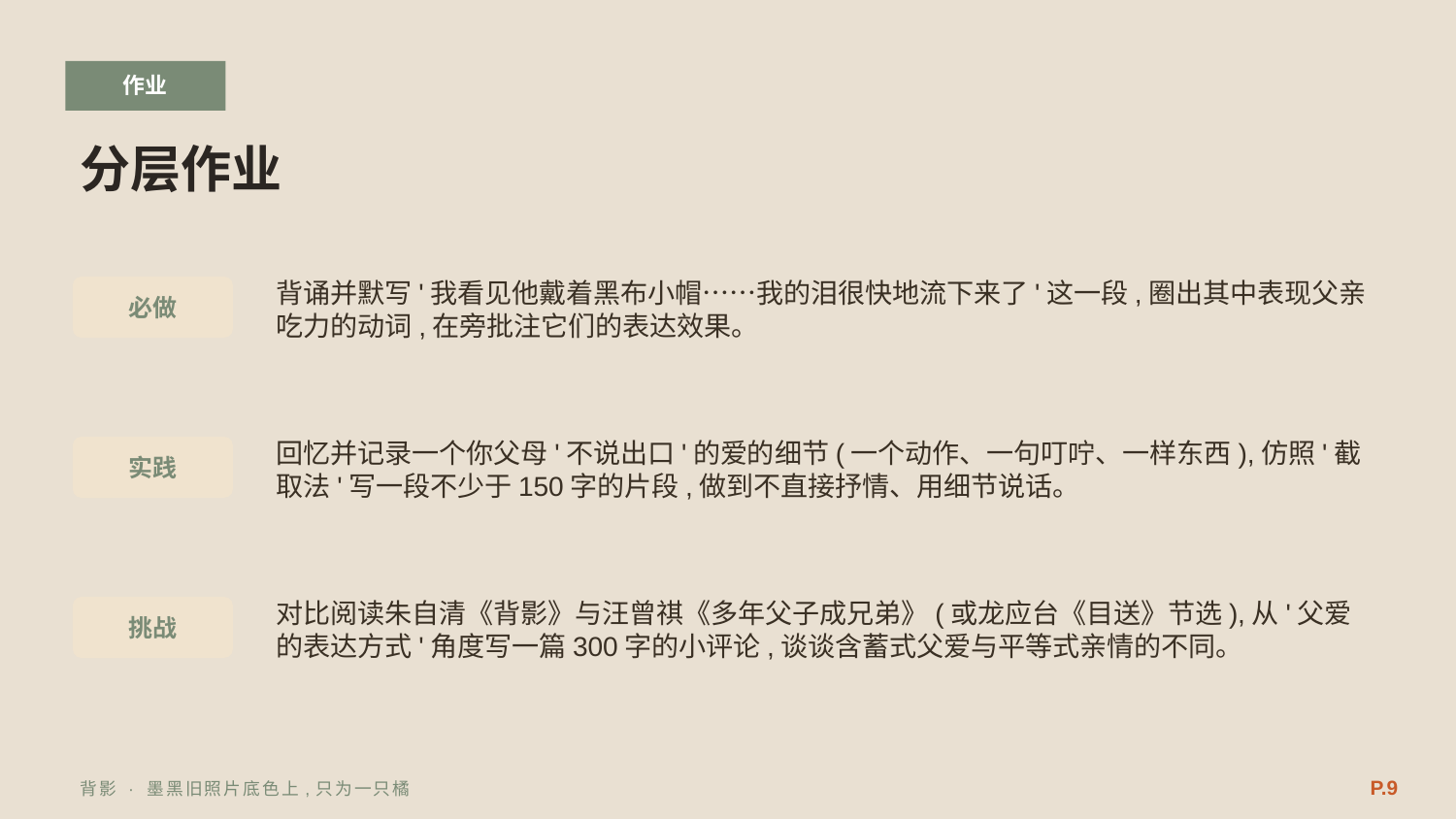

作业

分层作业
背诵并默写'我看见他戴着黑布小帽……我的泪很快地流下来了'这一段,圈出其中表现父亲吃力的动词,在旁批注它们的表达效果。
必做

回忆并记录一个你父母'不说出口'的爱的细节(一个动作、一句叮咛、一样东西),仿照'截取法'写一段不少于150字的片段,做到不直接抒情、用细节说话。
实践

对比阅读朱自清《背影》与汪曾祺《多年父子成兄弟》(或龙应台《目送》节选),从'父爱的表达方式'角度写一篇300字的小评论,谈谈含蓄式父爱与平等式亲情的不同。
挑战

P.9
背影 · 墨黑旧照片底色上,只为一只橘